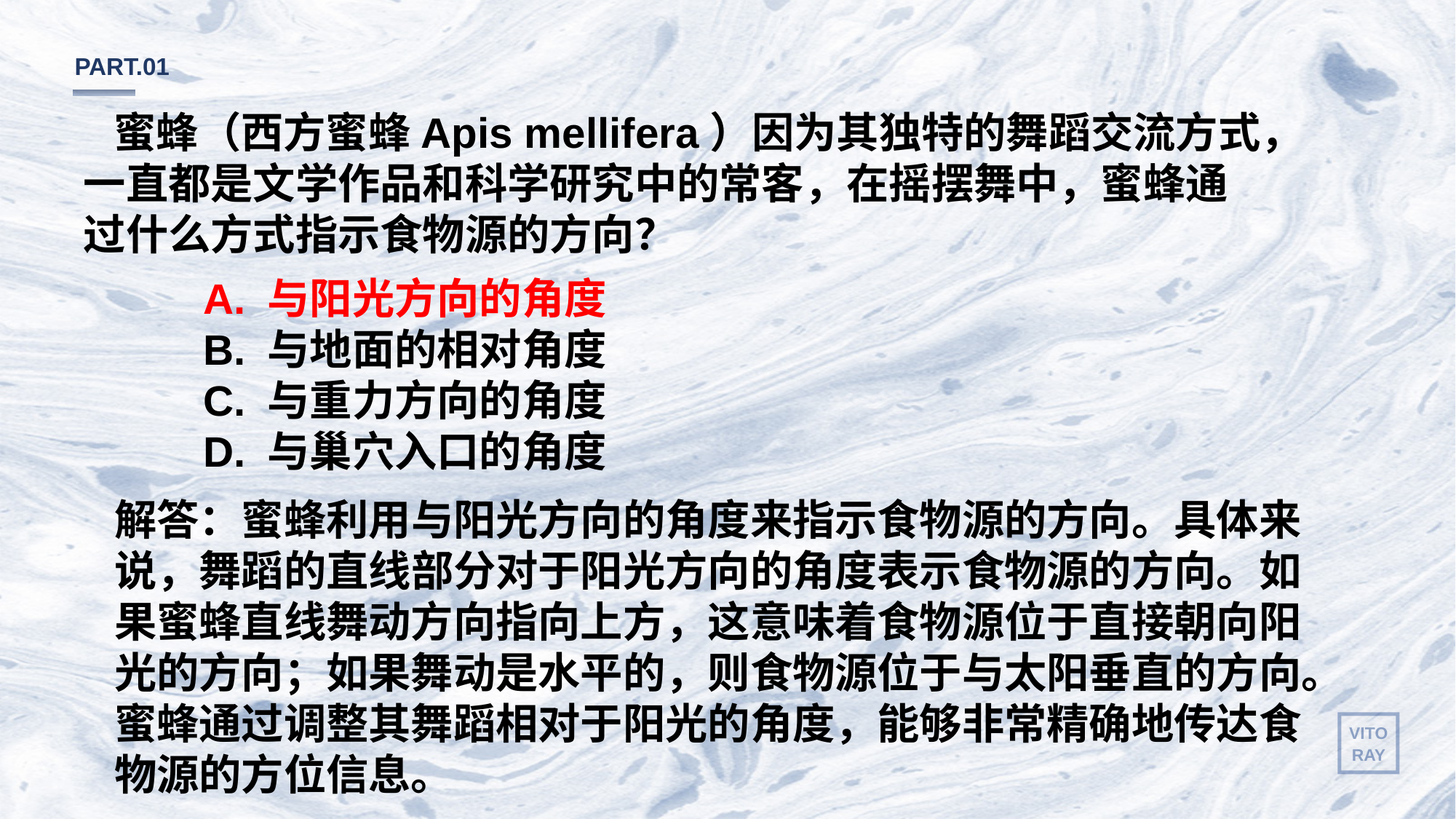

PART.01

蜜蜂（西方蜜蜂Apis mellifera）因为其独特的舞蹈交流方式，一直都是文学作品和科学研究中的常客，在摇摆舞中，蜜蜂通过什么方式指示食物源的方向？
A. 与阳光方向的角度
B. 与地面的相对角度
C. 与重力方向的角度
D. 与巢穴入口的角度
解答：蜜蜂利用与阳光方向的角度来指示食物源的方向。具体来说，舞蹈的直线部分对于阳光方向的角度表示食物源的方向。如果蜜蜂直线舞动方向指向上方，这意味着食物源位于直接朝向阳光的方向；如果舞动是水平的，则食物源位于与太阳垂直的方向。蜜蜂通过调整其舞蹈相对于阳光的角度，能够非常精确地传达食物源的方位信息。

VITO
RAY